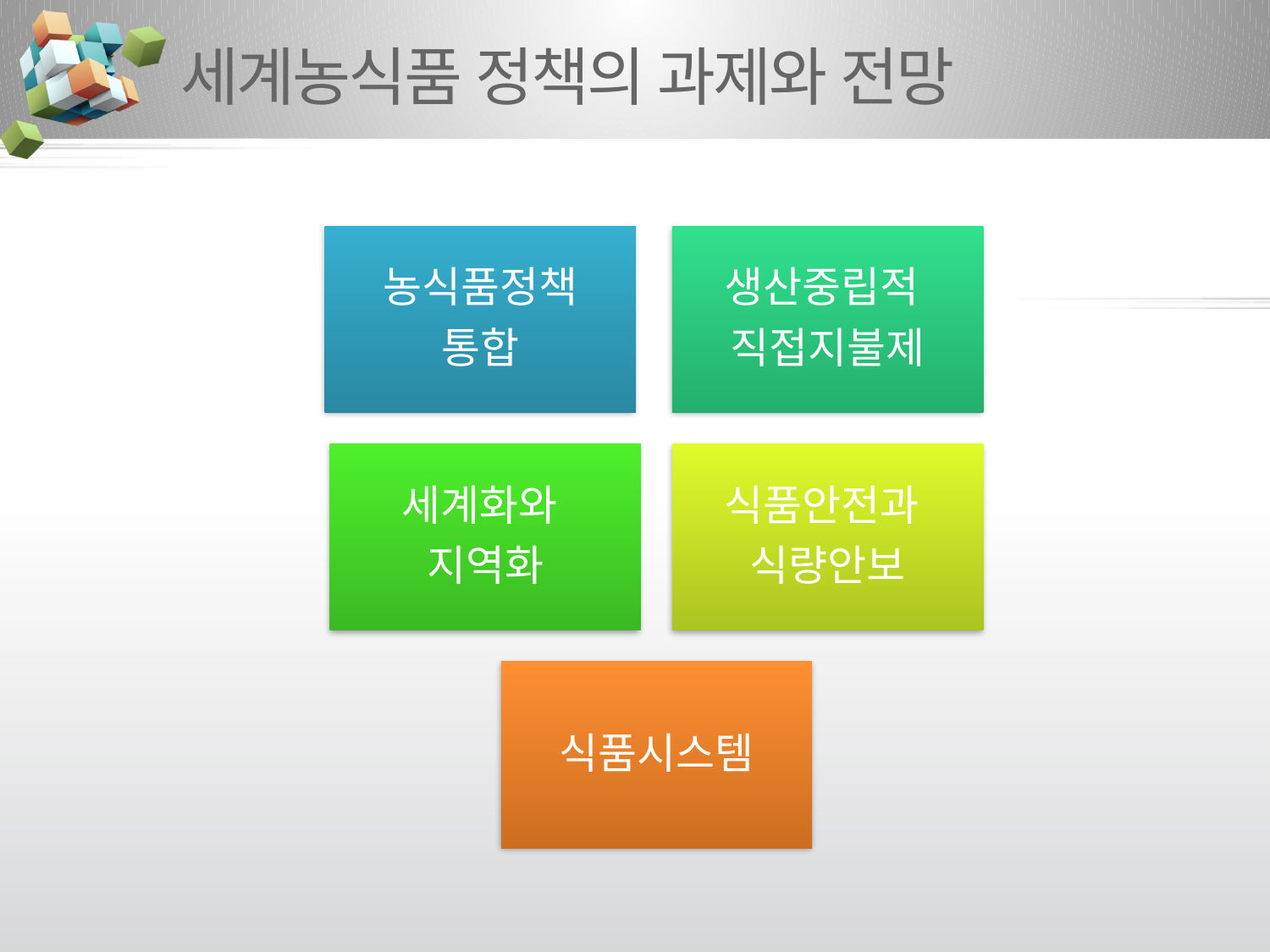

# 세계농식품 정책의 과제와 전망
농식품정책
통합
생산중립적
직접지불제
세계화와
지역화
식품안전과
식량안보
식품시스템